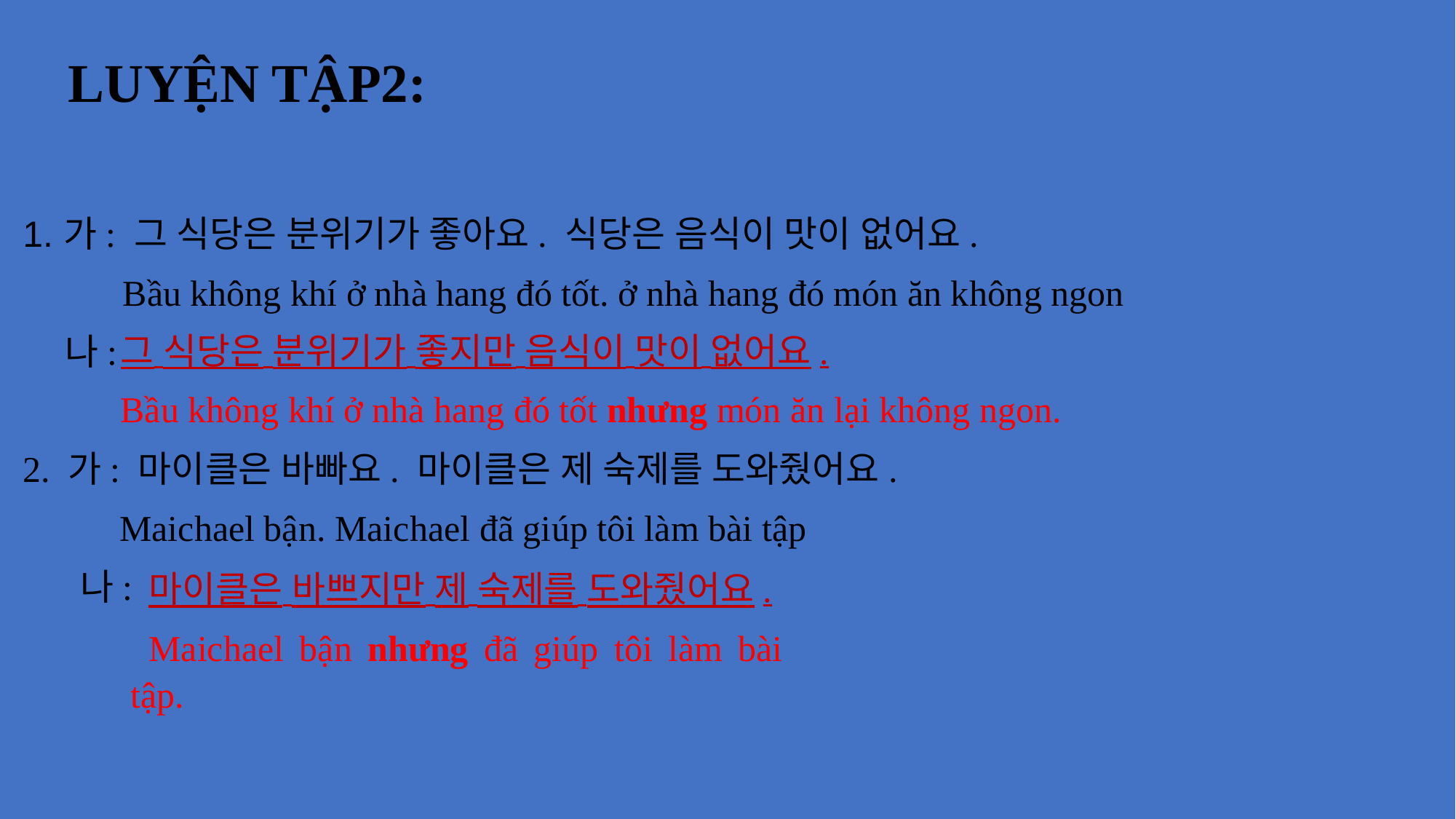

LUYỆN TẬP2:

가: 그 식당은 분위기가 좋아요. 식당은 음식이 맛이 없어요.
           Bầu không khí ở nhà hang đó tốt. ở nhà hang đó món ăn không ngon
나:

2. 가: 마이클은 바빠요. 마이클은 제 숙제를 도와줬어요.
      Maichael bận. Maichael đã giúp tôi làm bài tập
   나:

그 식당은 분위기가 좋지만 음식이 맛이 없어요.
Bầu không khí ở nhà hang đó tốt nhưng món ăn lại không ngon.
마이클은 바쁘지만 제 숙제를 도와줬어요.
Maichael bận nhưng đã giúp tôi làm bài tập.